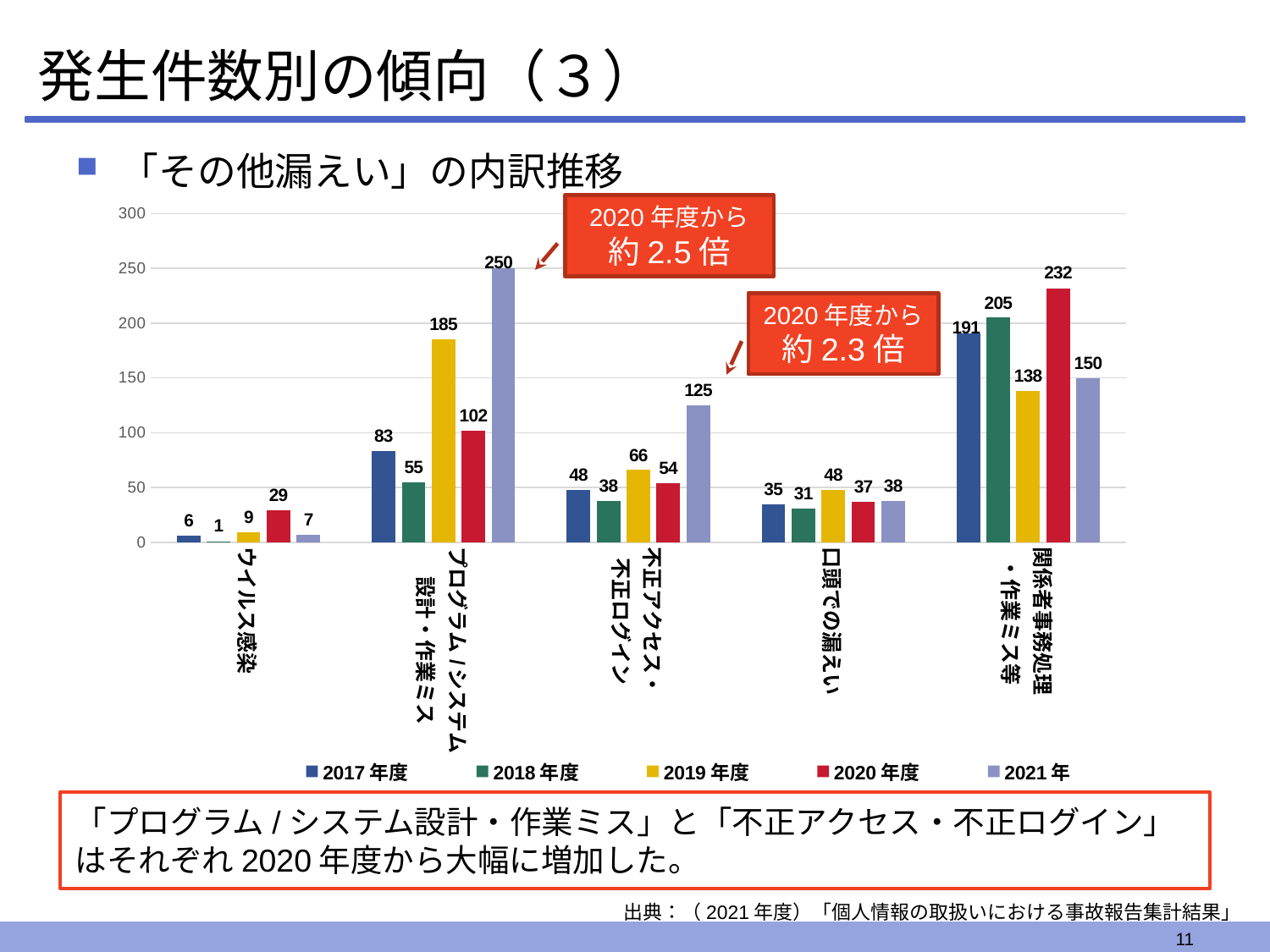

# 発生件数別の傾向（３）
「その他漏えい」の内訳推移

### Chart:

| Category | 2017年度 | 2018年度 | 2019年度 | 2020年度 | 2021年 |
|---|---|---|---|---|---|
| ウイルス感染 | 6.0 | 1.0 | 9.0 | 29.0 | 7.0 |
| プログラム/システム
設計・作業ミス | 83.0 | 55.0 | 185.0 | 102.0 | 250.0 |
| 不正アクセス・
不正ログイン | 48.0 | 38.0 | 66.0 | 54.0 | 125.0 |
| 口頭での漏えい | 35.0 | 31.0 | 48.0 | 37.0 | 38.0 |
| 関係者事務処理
・作業ミス等 | 191.0 | 205.0 | 138.0 | 232.0 | 150.0 |
2020年度から
約2.5倍
2020年度から
約2.3倍
「プログラム/システム設計・作業ミス」と「不正アクセス・不正ログイン」はそれぞれ2020年度から大幅に増加した。
出典：（2021年度）「個人情報の取扱いにおける事故報告集計結果」
11